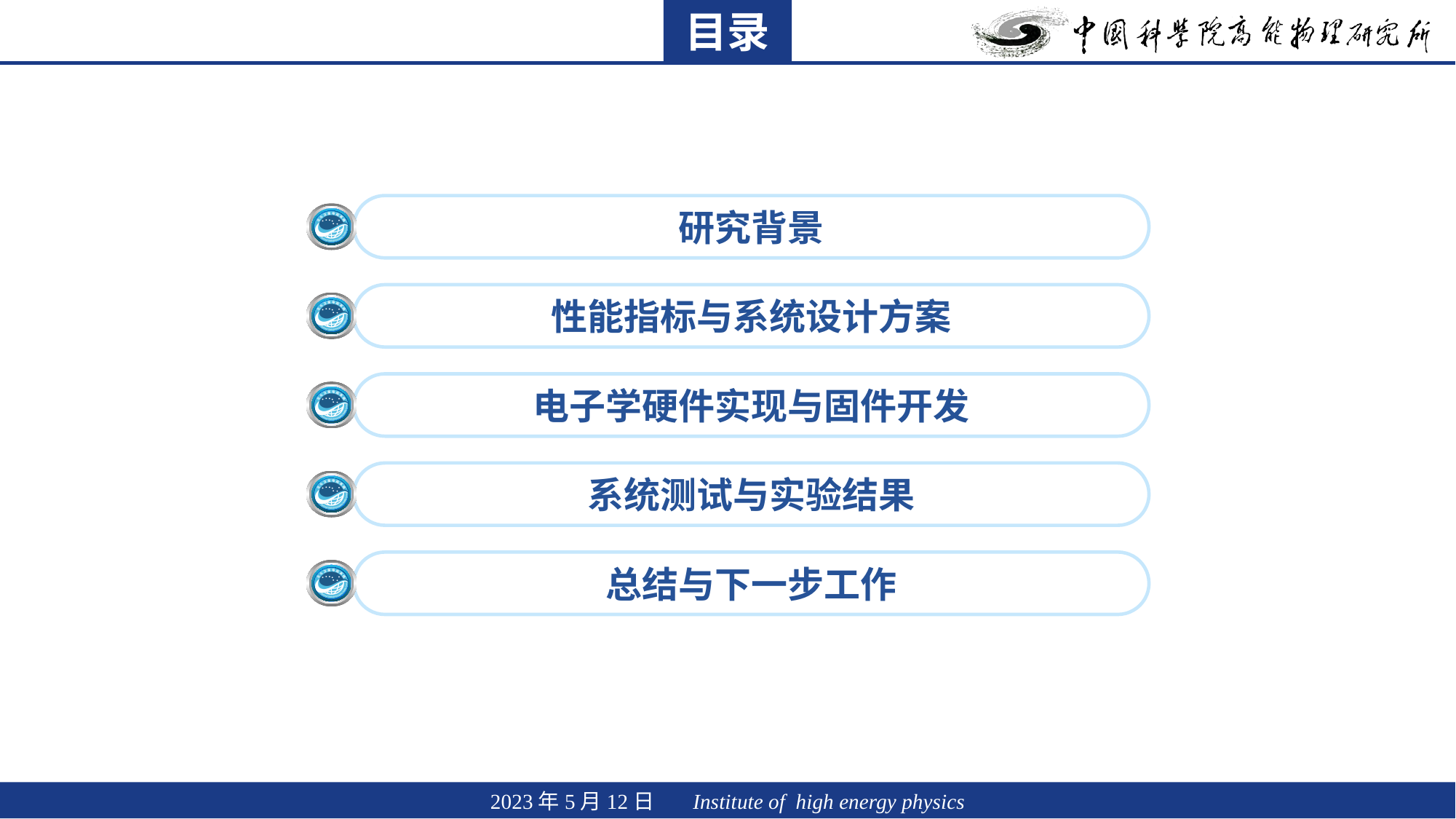

目录
研究背景

性能指标与系统设计方案

电子学硬件实现与固件开发

系统测试与实验结果

总结与下一步工作